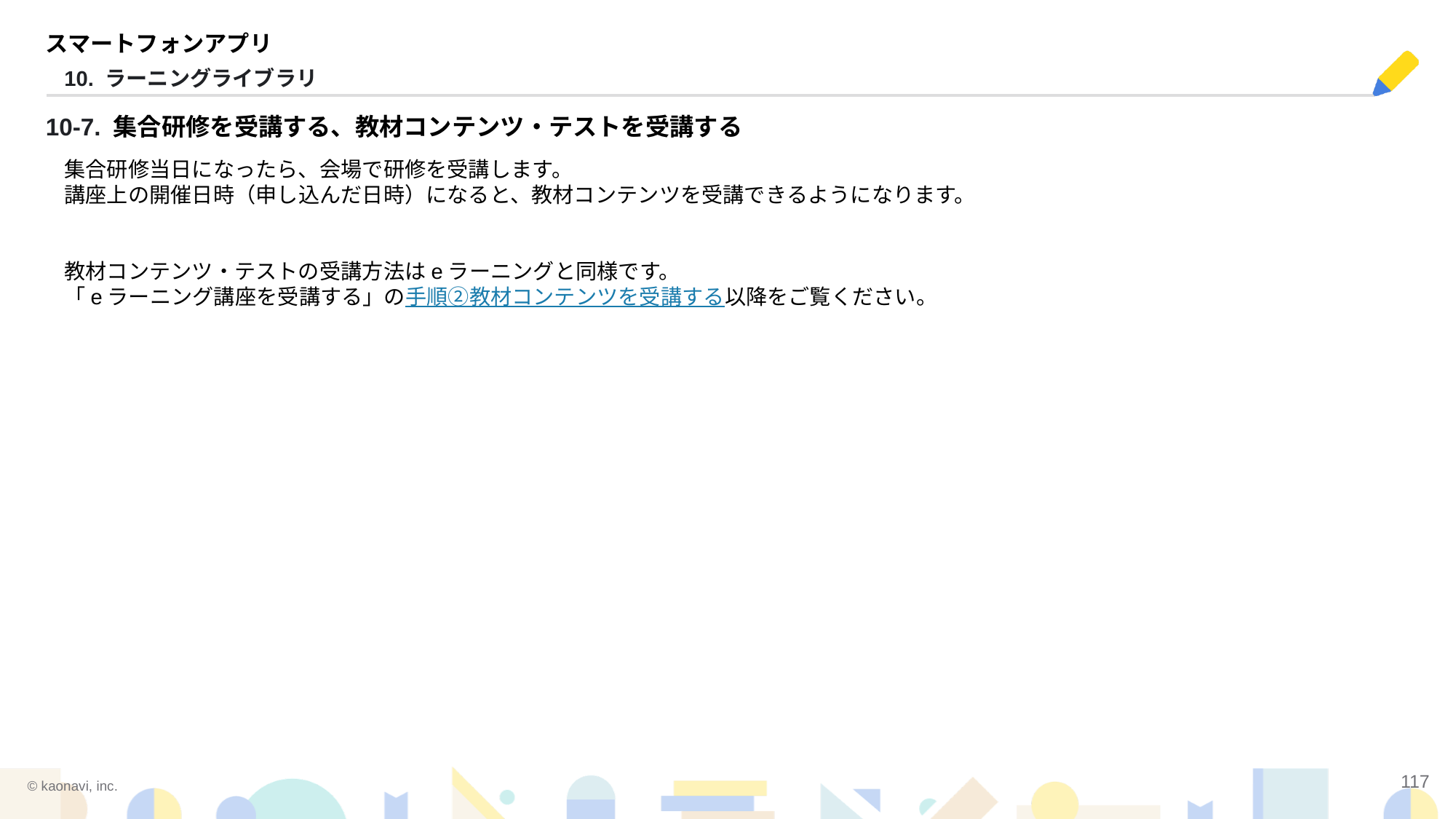

スマートフォンアプリ
7. スマートフォンアプリ
　7-6. ピックアップリスト
10. ラーニングライブラリ
10-7. 集合研修を受講する、教材コンテンツ・テストを受講する
集合研修当日になったら、会場で研修を受講します。
講座上の開催日時（申し込んだ日時）になると、教材コンテンツを受講できるようになります。

教材コンテンツ・テストの受講方法はeラーニングと同様です。
「eラーニング講座を受講する」の手順②教材コンテンツを受講する以降をご覧ください。